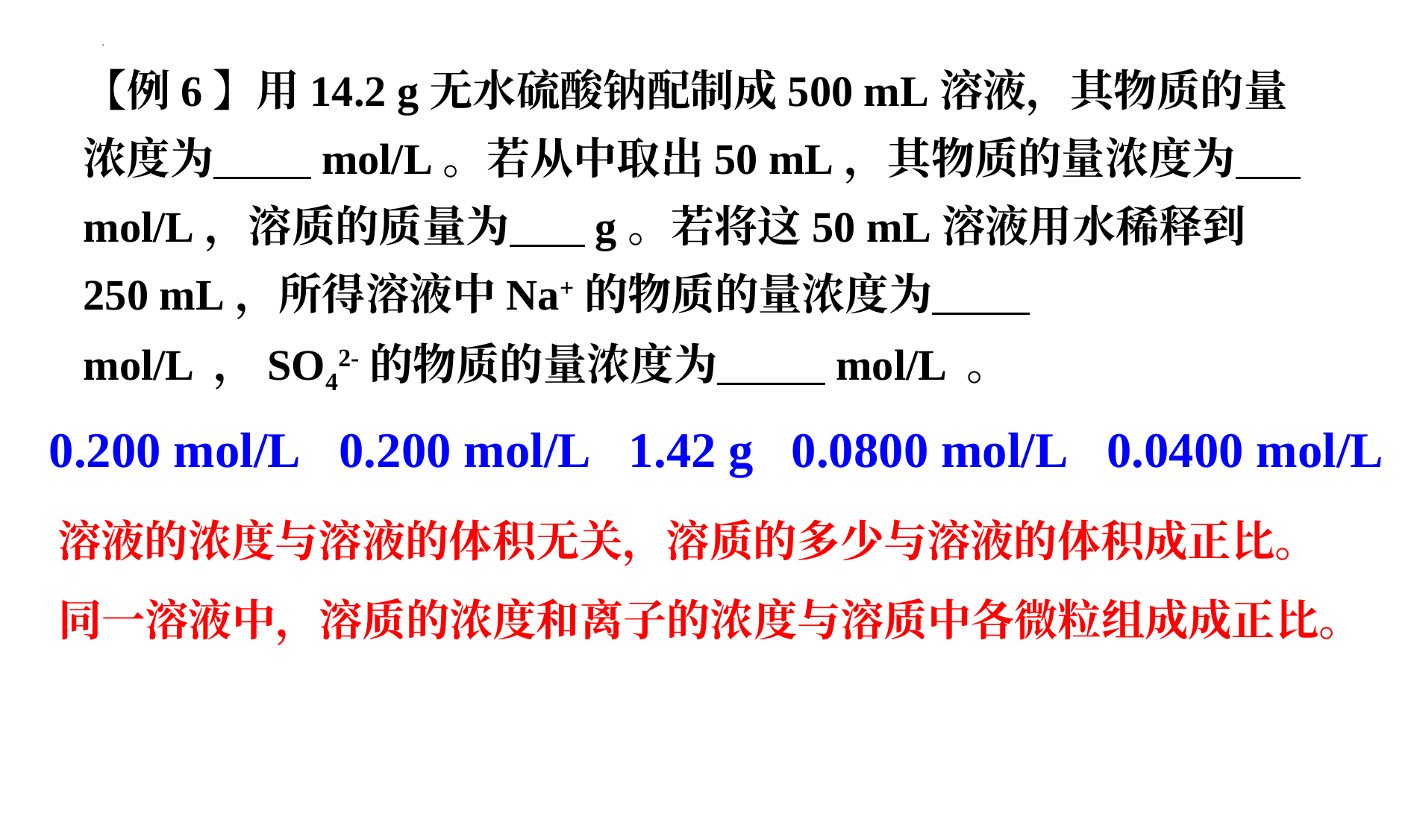

【例6】用14.2 g无水硫酸钠配制成500 mL溶液，其物质的量浓度为         mol/L。若从中取出50 mL，其物质的量浓度为       mol/L，溶质的质量为       g。若将这50 mL溶液用水稀释到250 mL，所得溶液中Na+的物质的量浓度为          mol/L ，SO42-的物质的量浓度为          mol/L 。
0.200 mol/L
0.200 mol/L
1.42 g
0.0800 mol/L
0.0400 mol/L
溶液的浓度与溶液的体积无关，溶质的多少与溶液的体积成正比。
同一溶液中，溶质的浓度和离子的浓度与溶质中各微粒组成成正比。